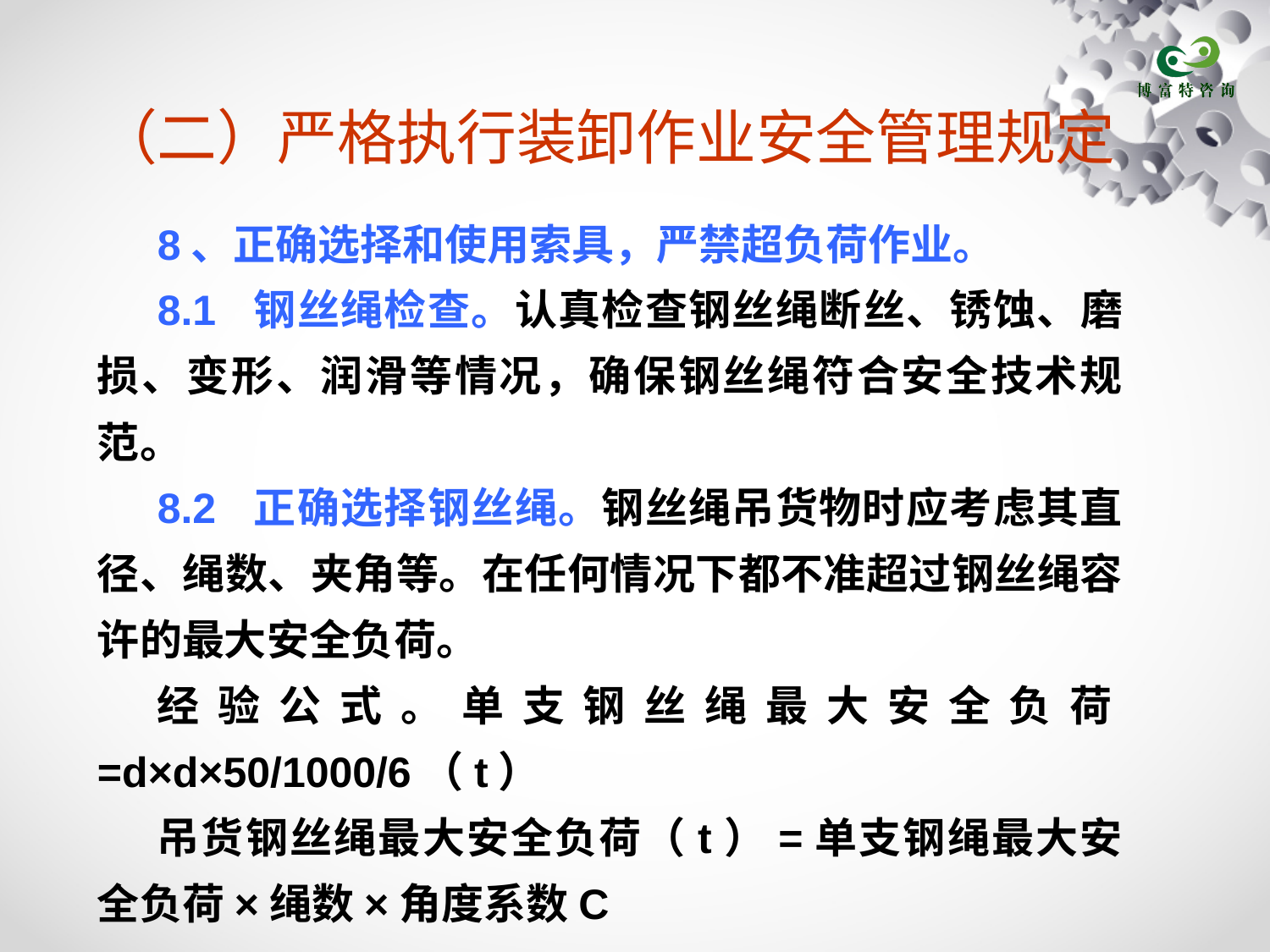

# （二）严格执行装卸作业安全管理规定
8、正确选择和使用索具，严禁超负荷作业。
8.1  钢丝绳检查。认真检查钢丝绳断丝、锈蚀、磨损、变形、润滑等情况，确保钢丝绳符合安全技术规范。
8.2  正确选择钢丝绳。钢丝绳吊货物时应考虑其直径、绳数、夹角等。在任何情况下都不准超过钢丝绳容许的最大安全负荷。
经验公式。单支钢丝绳最大安全负荷=d×d×50/1000/6（t）
吊货钢丝绳最大安全负荷（t）=单支钢绳最大安全负荷×绳数×角度系数C